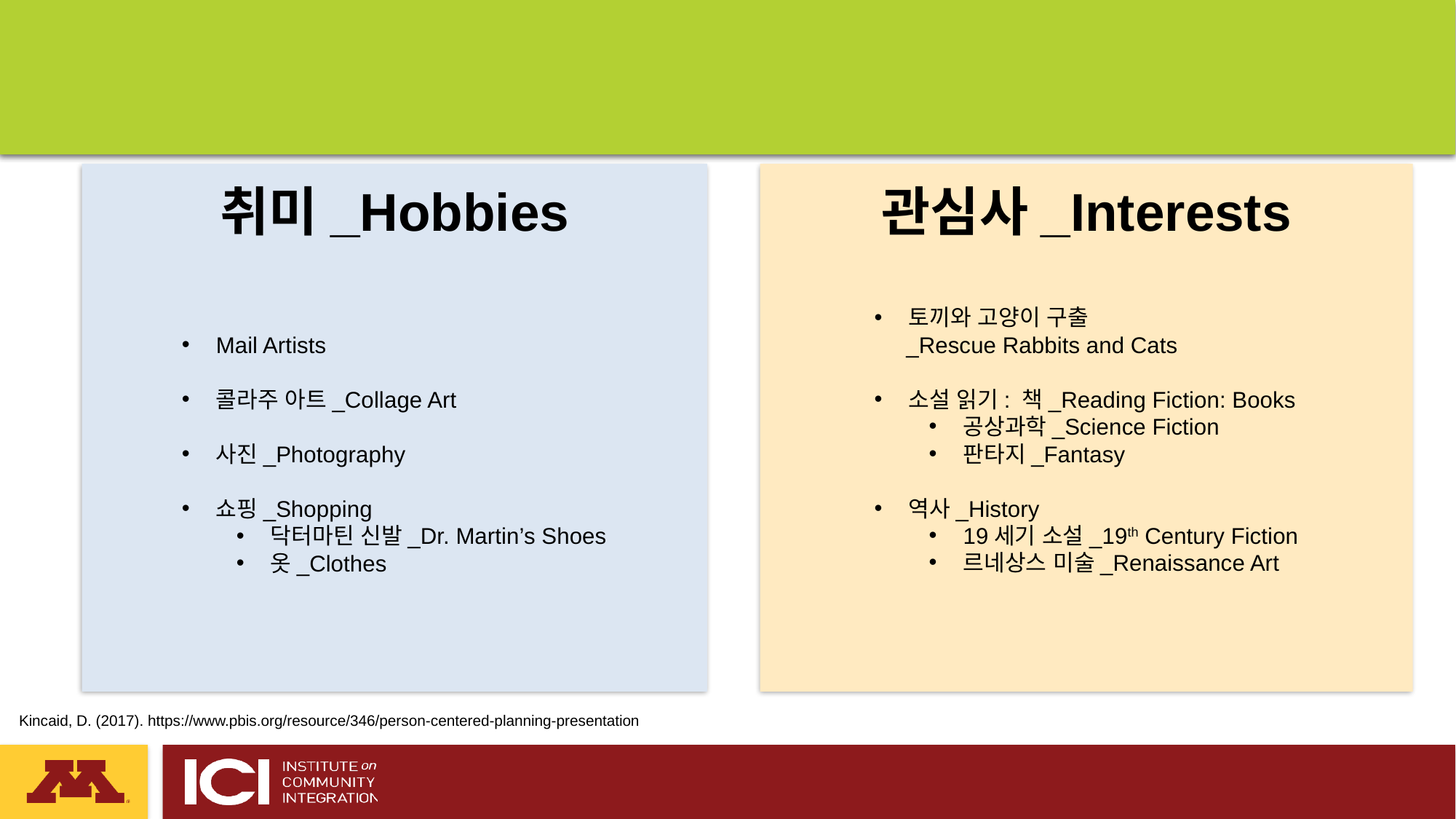

취미_Hobbies
관심사_Interests
토끼와 고양이 구출
     _Rescue Rabbits and Cats

소설 읽기: 책_Reading Fiction: Books
공상과학_Science Fiction
판타지_Fantasy

역사_History
19세기 소설_19th Century Fiction
르네상스 미술_Renaissance Art

Mail Artists

콜라주 아트_Collage Art

사진_Photography

쇼핑_Shopping
닥터마틴 신발_Dr. Martin’s Shoes
옷_Clothes

Kincaid, D. (2017). https://www.pbis.org/resource/346/person-centered-planning-presentation